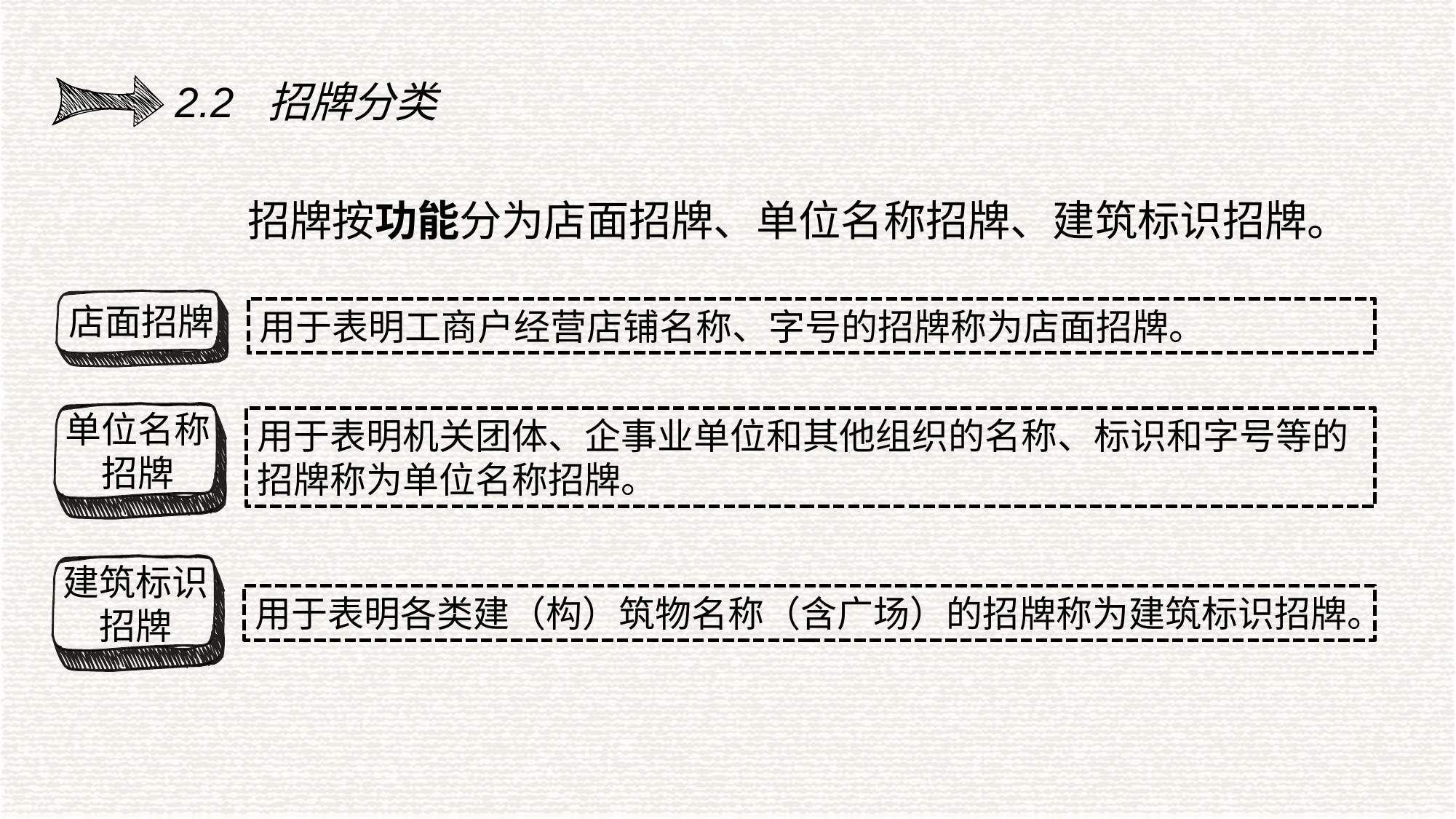

2.2  招牌分类

招牌按功能分为店面招牌、单位名称招牌、建筑标识招牌。
店面招牌
用于表明工商户经营店铺名称、字号的招牌称为店面招牌。
单位名称招牌
用于表明机关团体、企事业单位和其他组织的名称、标识和字号等的招牌称为单位名称招牌。
建筑标识招牌
用于表明各类建（构）筑物名称（含广场）的招牌称为建筑标识招牌。